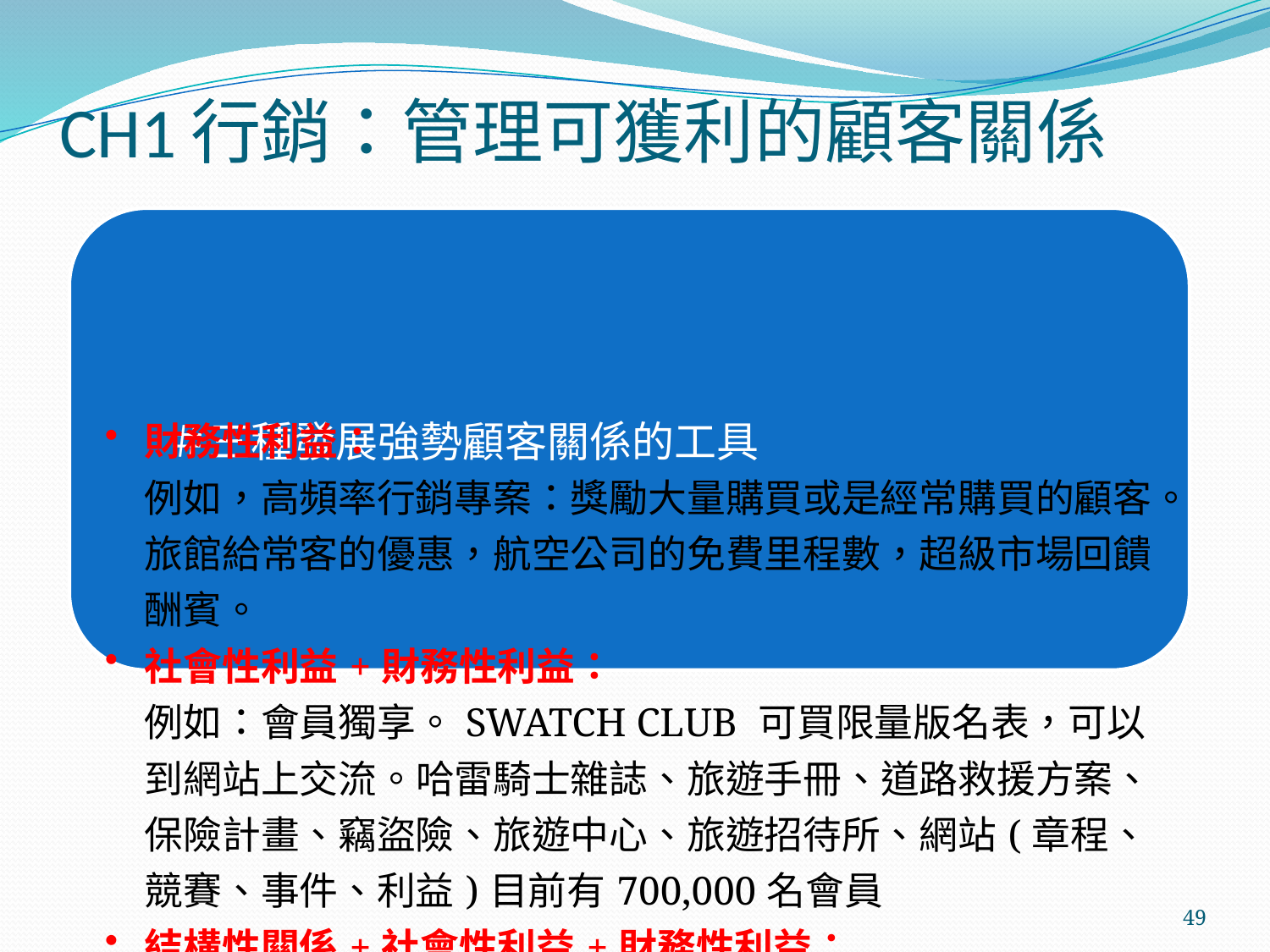

# CH1行銷：管理可獲利的顧客關係
     ＃三種發展強勢顧客關係的工具
社會性利益+財務性利益：
例如：會員獨享。SWATCH CLUB 可買限量版名表，可以到網站上交流。哈雷騎士雜誌、旅遊手冊、道路救援方案、保險計畫、竊盜險、旅遊中心、旅遊招待所、網站(章程、競賽、事件、利益)目前有700,000名會員
49